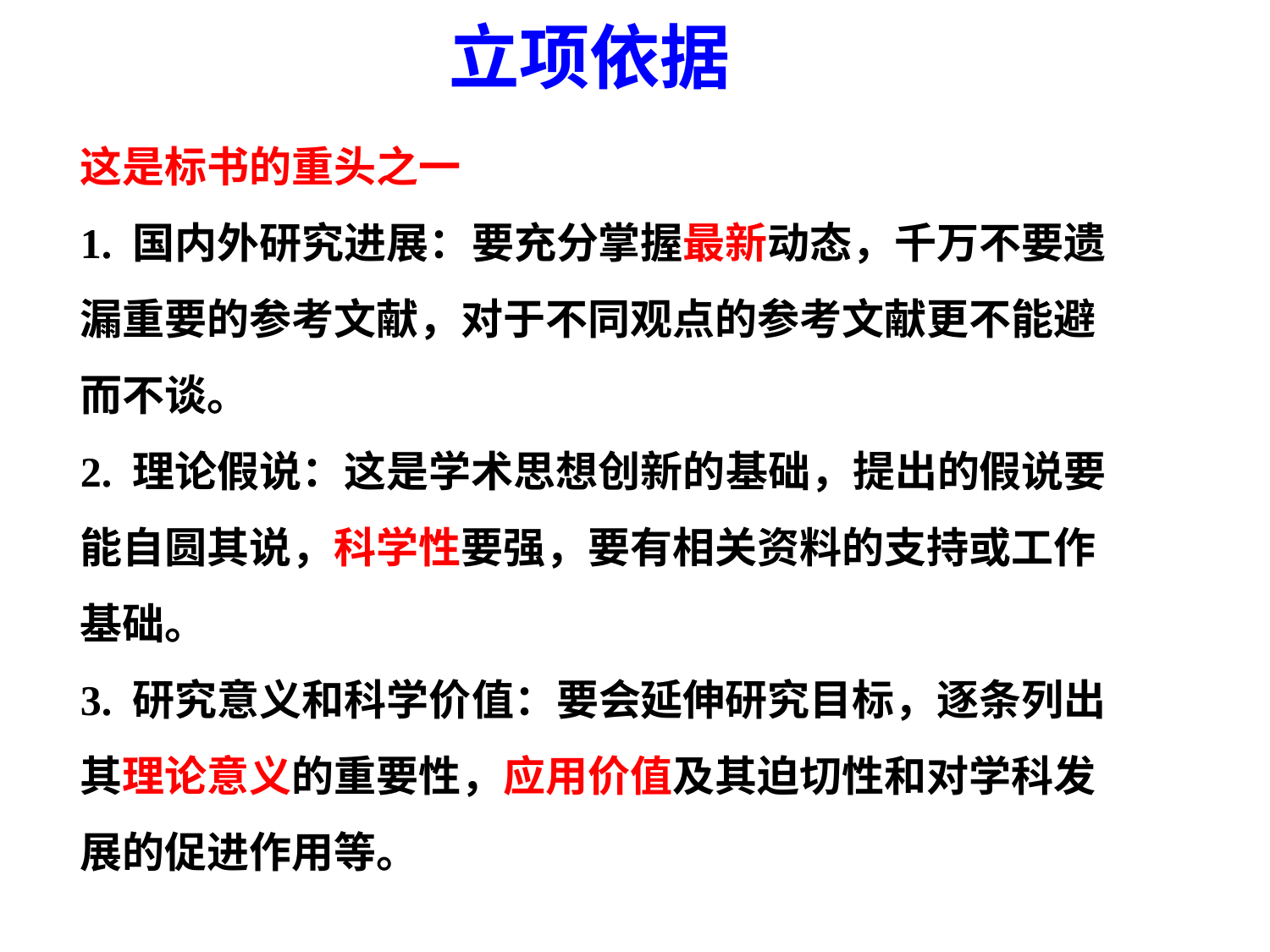

立项依据
这是标书的重头之一
1. 国内外研究进展：要充分掌握最新动态，千万不要遗漏重要的参考文献，对于不同观点的参考文献更不能避而不谈。
2. 理论假说：这是学术思想创新的基础，提出的假说要能自圆其说，科学性要强，要有相关资料的支持或工作基础。
3. 研究意义和科学价值：要会延伸研究目标，逐条列出其理论意义的重要性，应用价值及其迫切性和对学科发展的促进作用等。